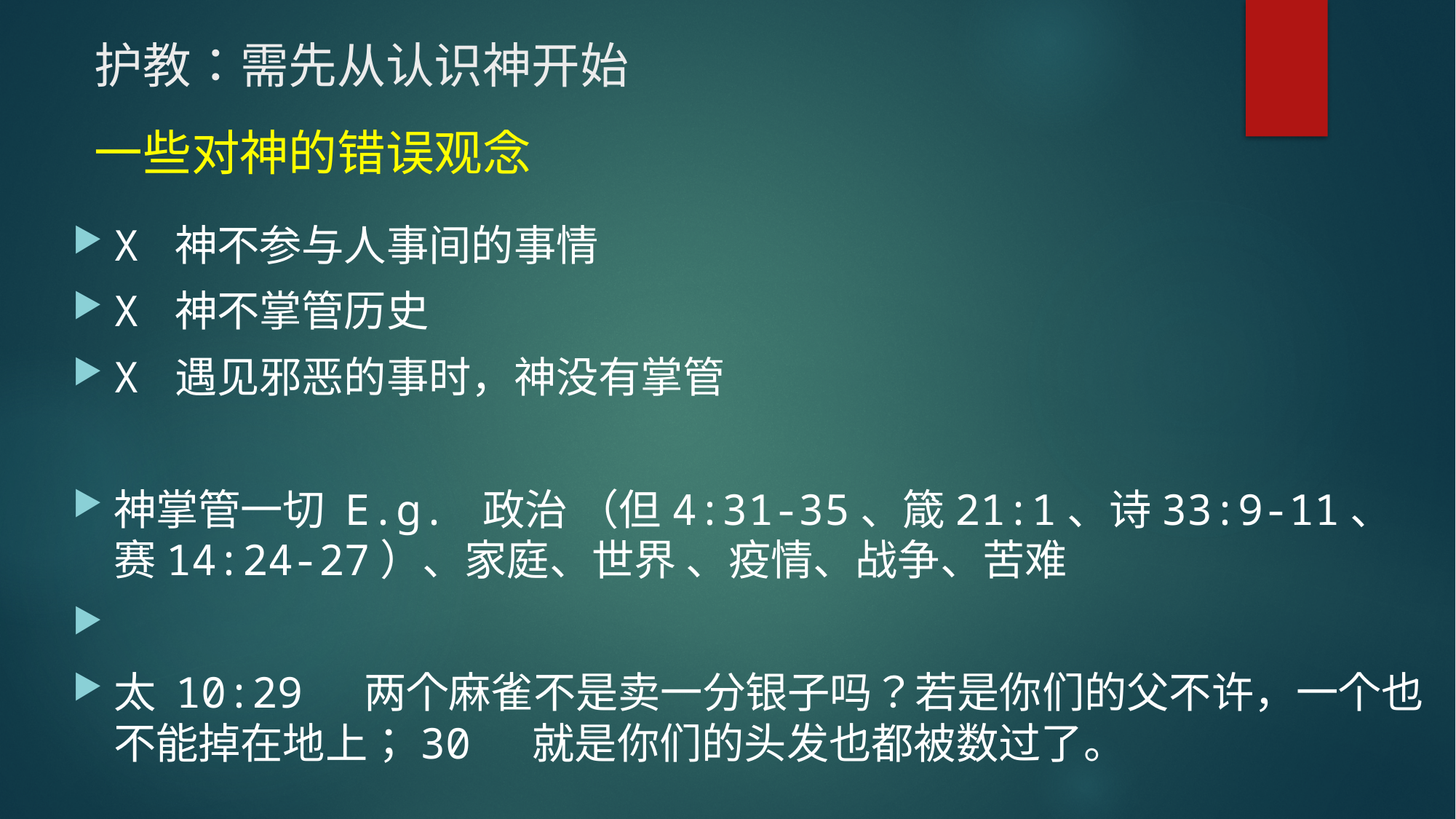

# 护教：需先从认识神开始 一些对神的错误观念
X 神不参与人事间的事情
X 神不掌管历史
X 遇见邪恶的事时，神没有掌管

神掌管一切 E.g. 政治 （但4:31-35、箴21:1、诗33:9-11、赛14:24-27）、家庭、世界 、疫情、战争、苦难

太 10:29  两个麻雀不是卖一分银子吗？若是你们的父不许，一个也不能掉在地上；30  就是你们的头发也都被数过了。